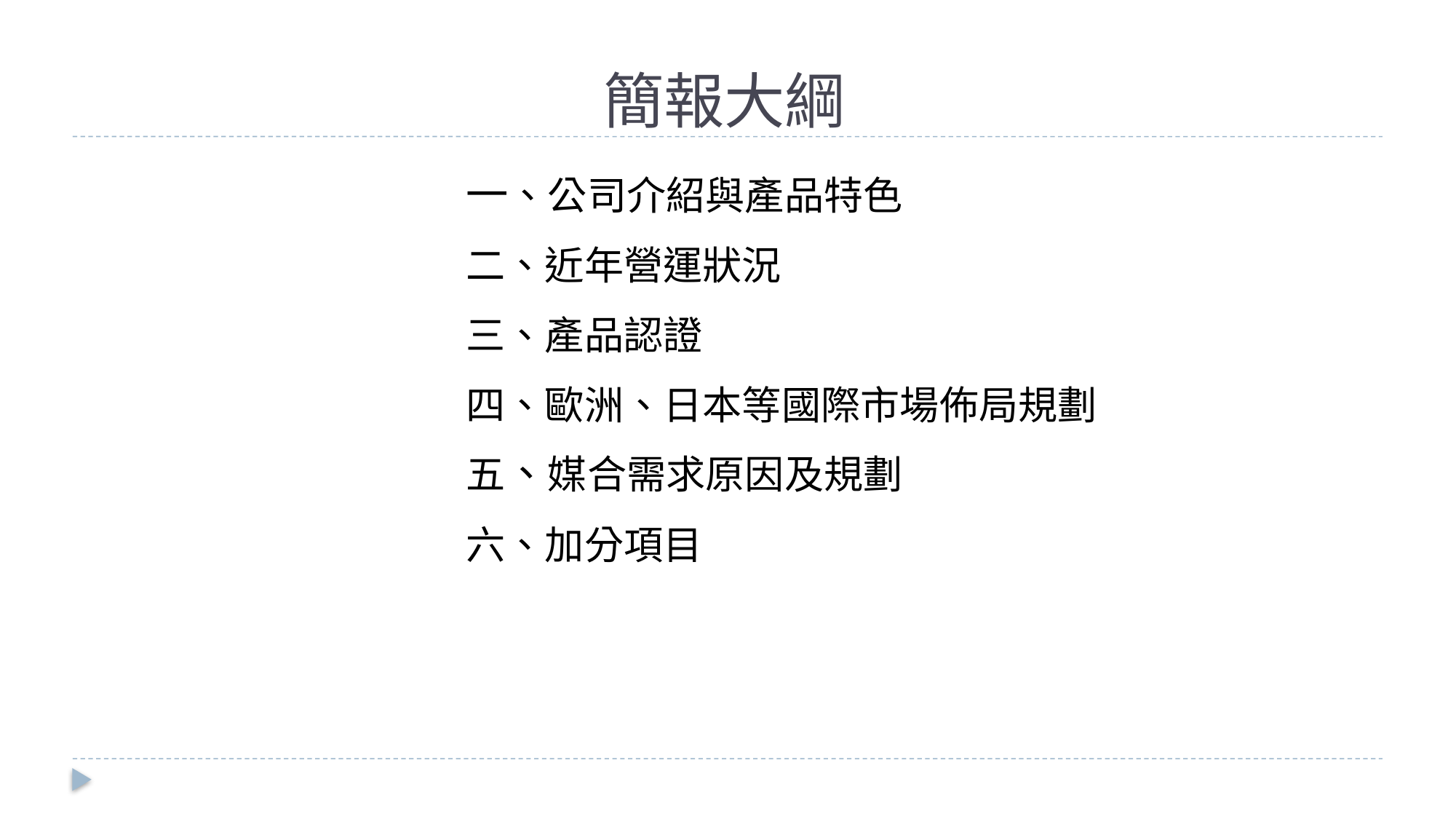

# 簡報大綱
一、公司介紹與產品特色
二、近年營運狀況
三、產品認證
四、歐洲、日本等國際市場佈局規劃
五、媒合需求原因及規劃
六、加分項目